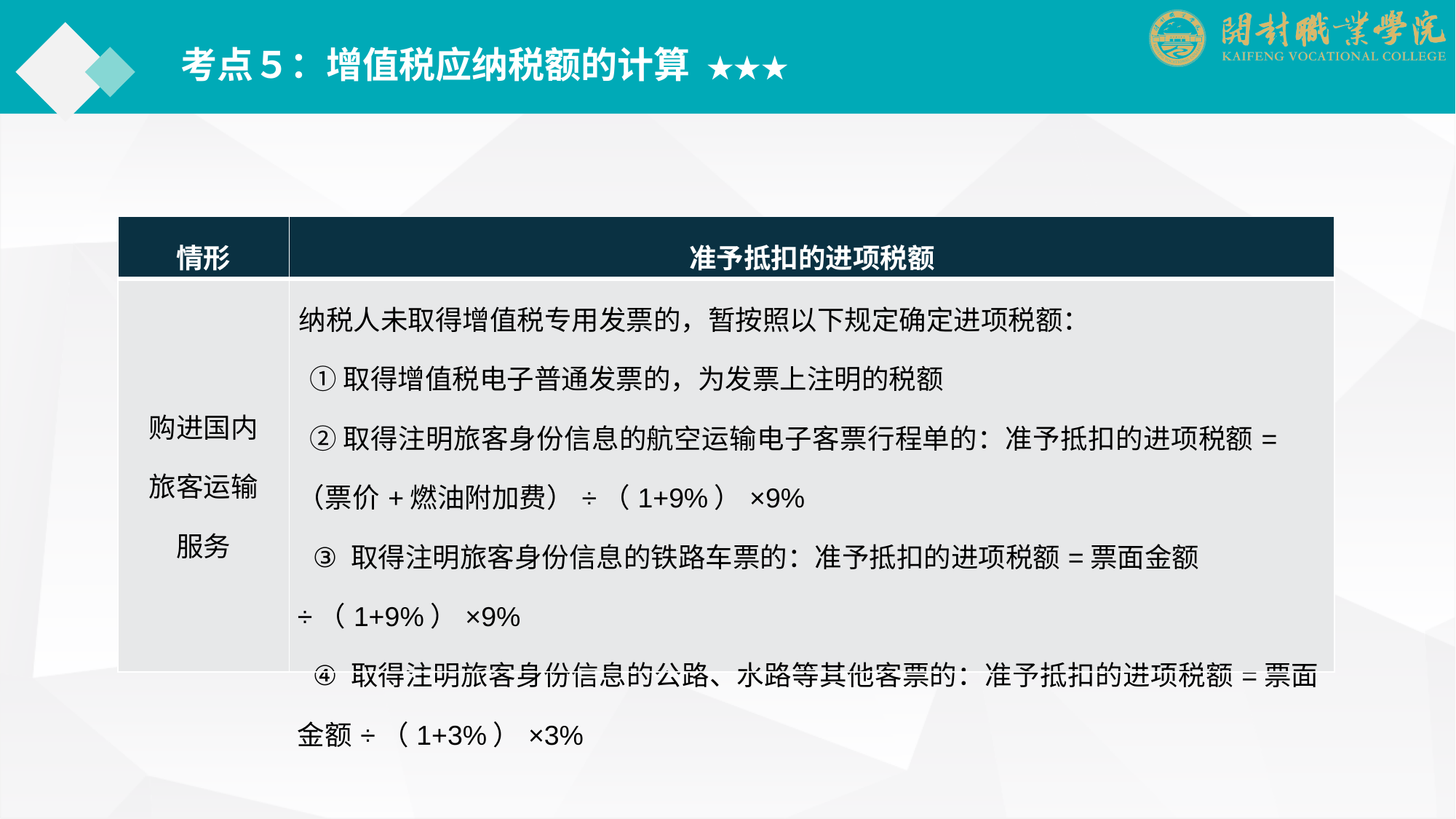

考点５：增值税应纳税额的计算  ★★★
| 情形 | 准予抵扣的进项税额 |
| --- | --- |
| 购进国内 旅客运输 服务 | 纳税人未取得增值税专用发票的，暂按照以下规定确定进项税额： ① 取得增值税电子普通发票的，为发票上注明的税额 ② 取得注明旅客身份信息的航空运输电子客票行程单的：准予抵扣的进项税额=（票价+燃油附加费）÷（1+9%）×9% ③ 取得注明旅客身份信息的铁路车票的：准予抵扣的进项税额=票面金额÷（1+9%）×9% ④ 取得注明旅客身份信息的公路、水路等其他客票的：准予抵扣的进项税额=票面金额÷（1+3%）×3% |